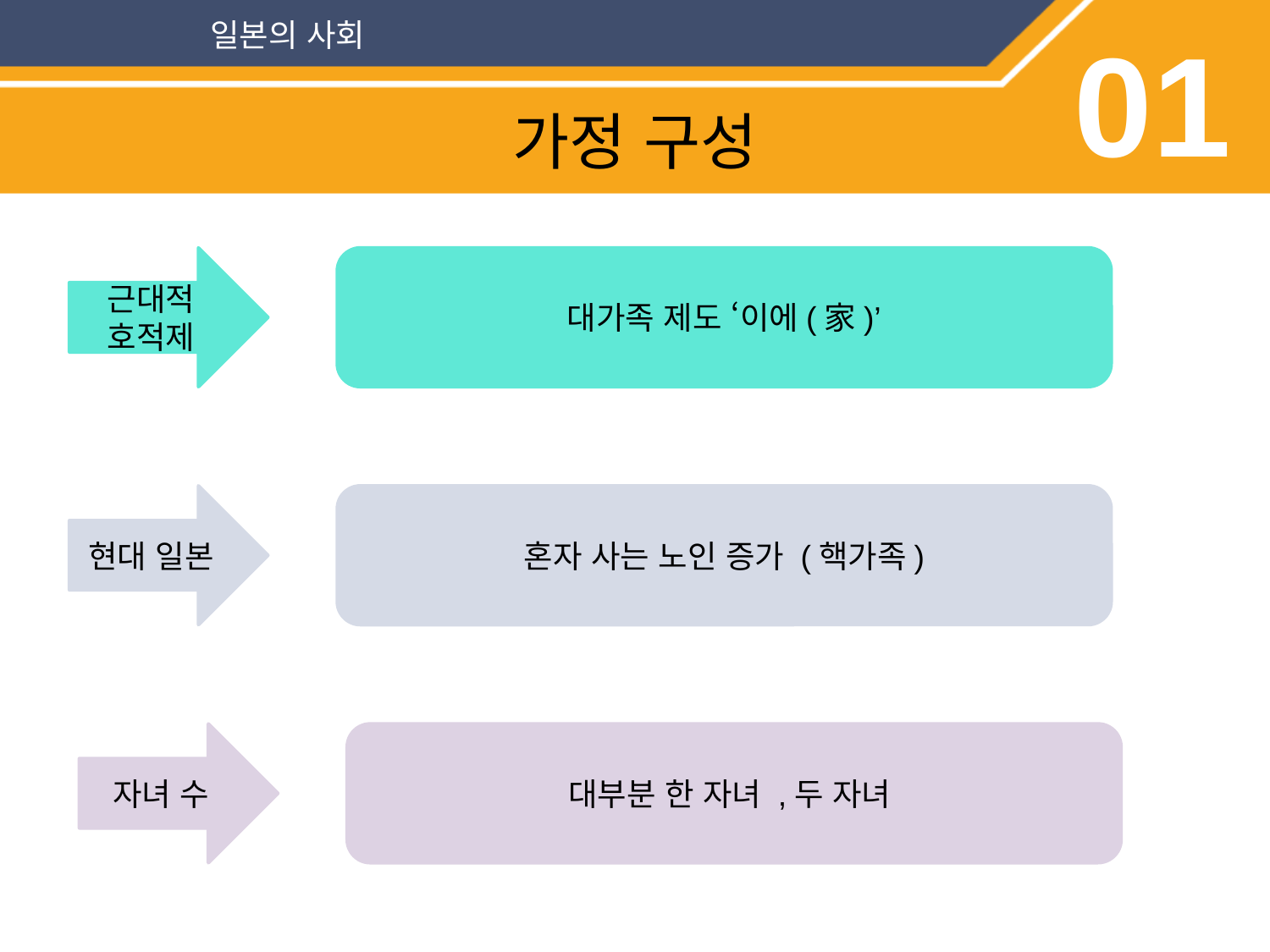

일본의 사회
01
가정 구성
근대적
호적제
대가족 제도 ‘이에(家)’
현대 일본
혼자 사는 노인 증가 (핵가족)
자녀 수
대부분 한 자녀 ,두 자녀